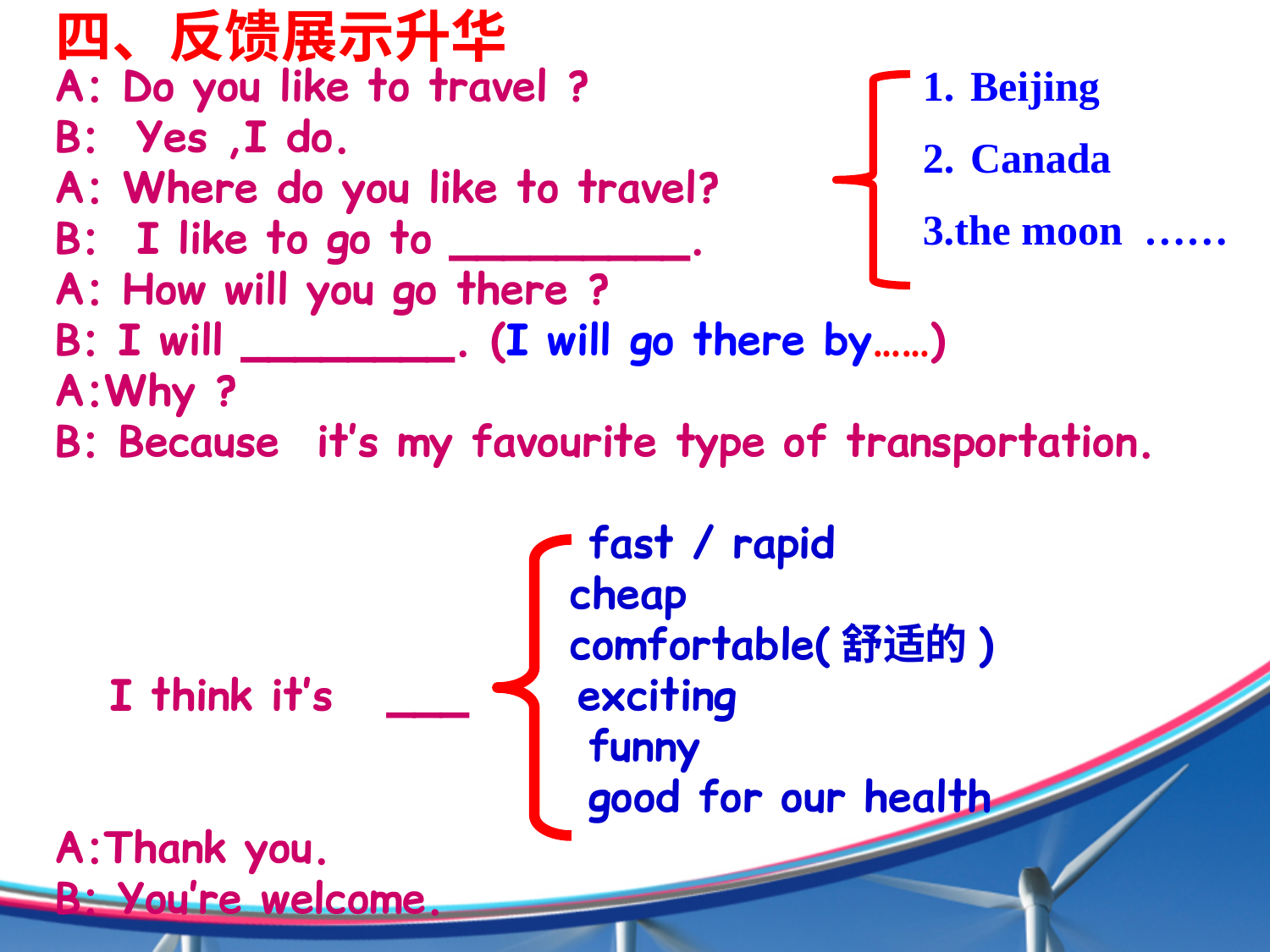

四、反馈展示升华
A: Do you like to travel ?
B:  Yes ,I do.
A: Where do you like to travel?
B:  I like to go to _________.
A: How will you go there ?
B: I will ________. (I will go there by……)
A:Why ?
B: Because  it’s my favourite type of transportation.

                             fast / rapid
                            cheap
                            comfortable(舒适的)
   I think it’s   ___      exciting
                             funny
                             good for our health
A:Thank you.
B: You’re welcome.
Beijing
Canada
3.the moon  ……